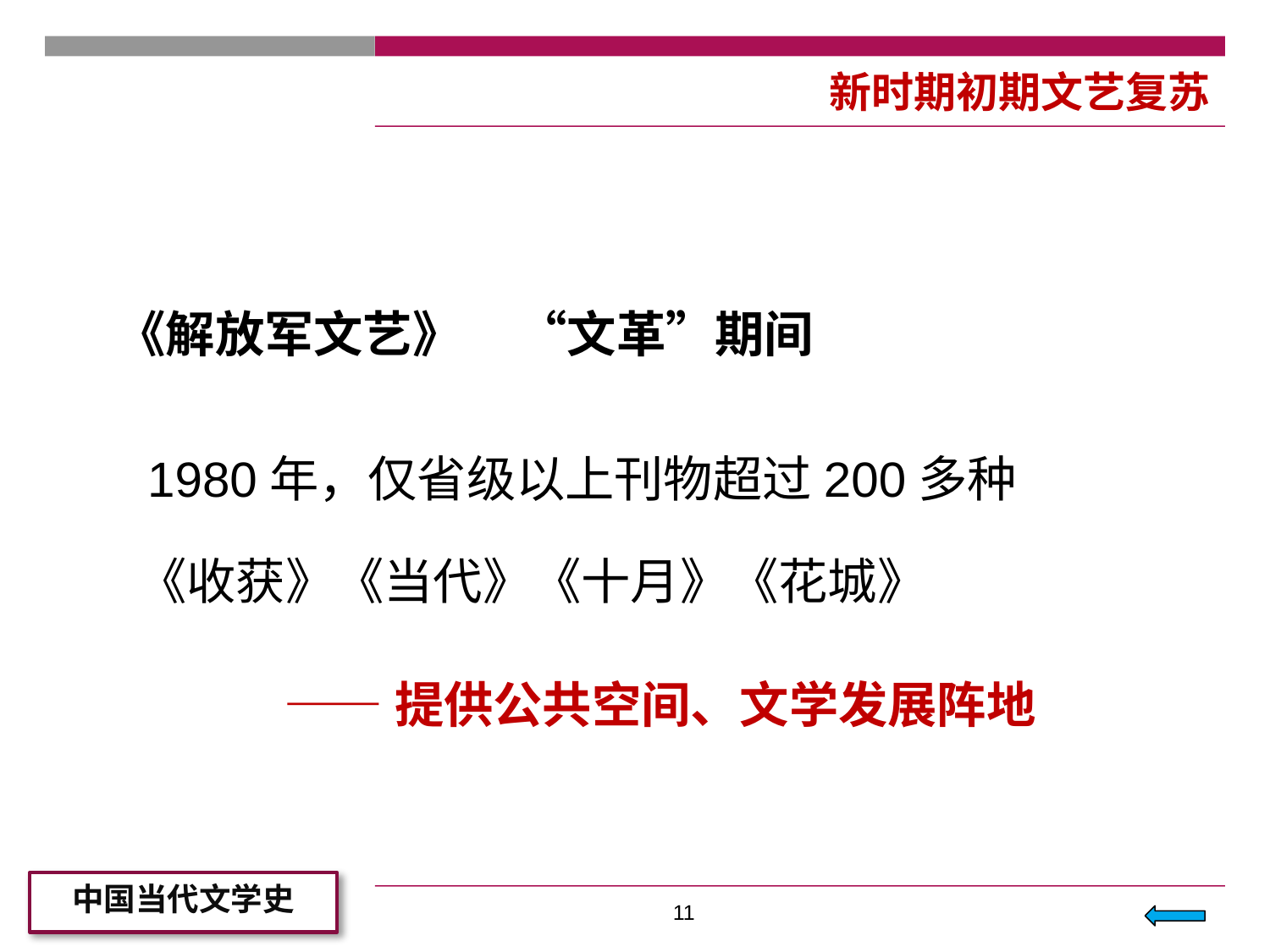

# 新时期初期文艺复苏

      《解放军文艺》     “文革”期间
        1980年，仅省级以上刊物超过200多种
        《收获》《当代》《十月》《花城》
                      ——提供公共空间、文学发展阵地

11